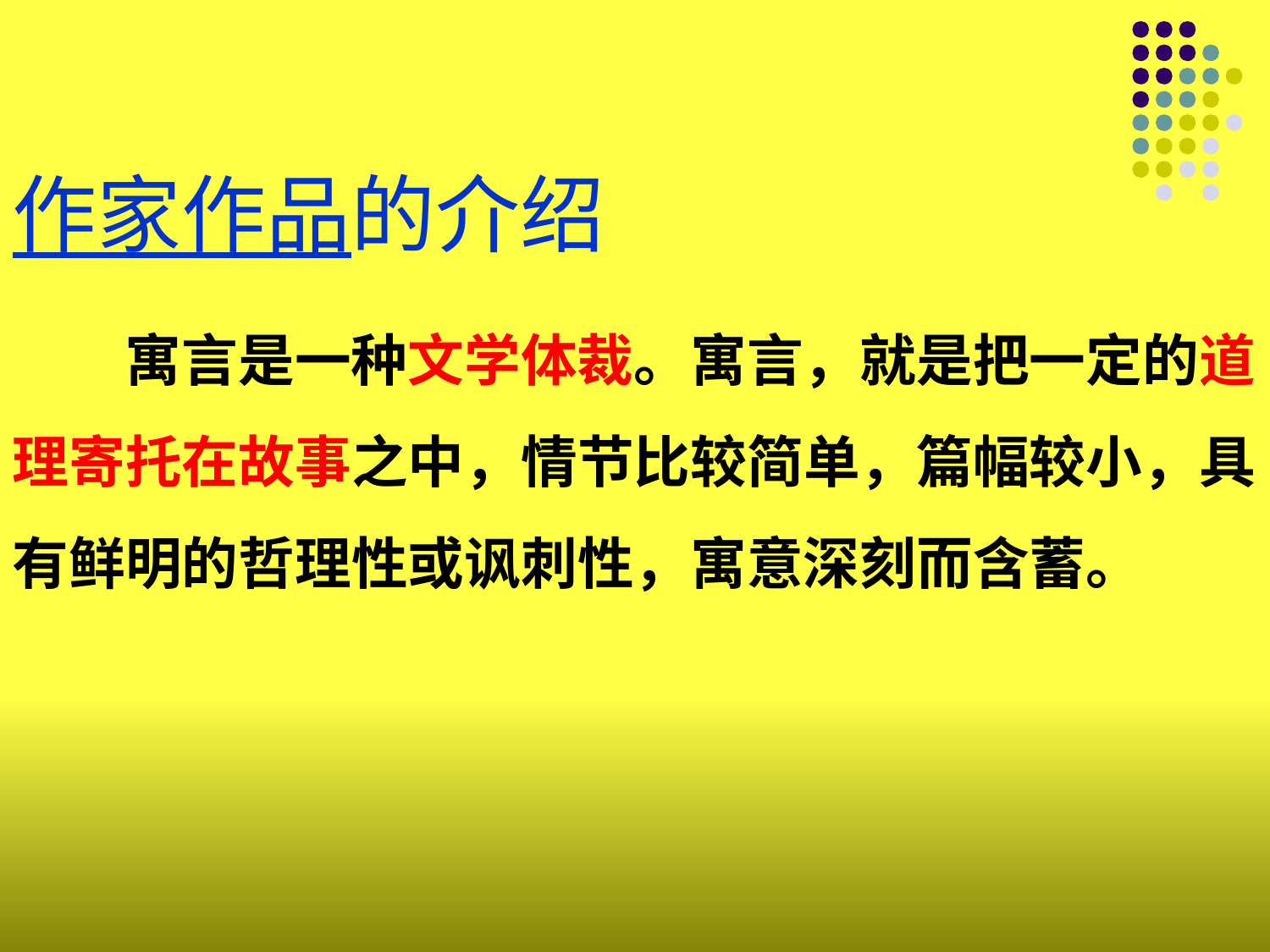

作家作品的介绍
         寓言是一种文学体裁。寓言，就是把一定的道理寄托在故事之中，情节比较简单，篇幅较小，具有鲜明的哲理性或讽刺性，寓意深刻而含蓄。